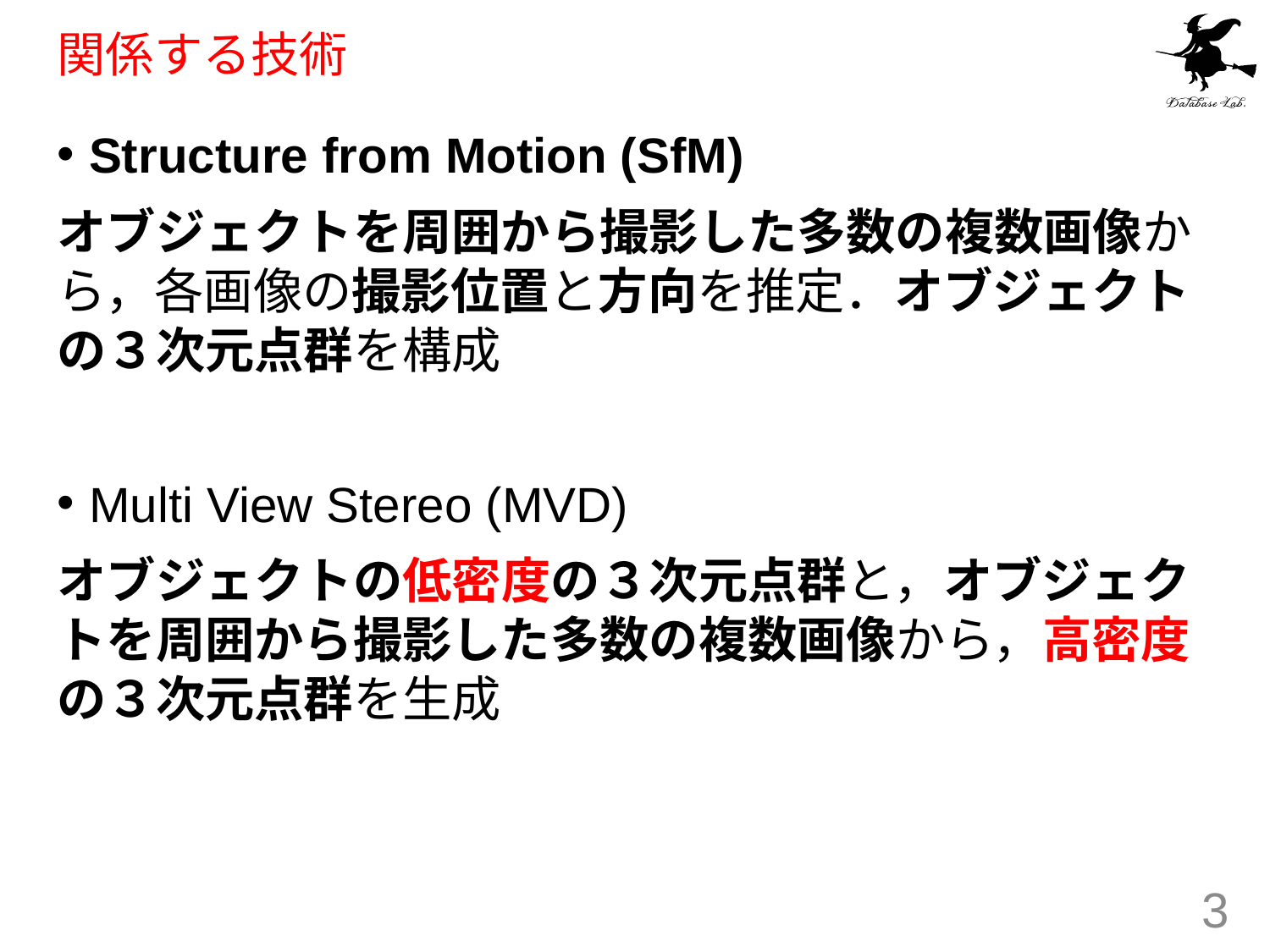

# 関係する技術
Structure from Motion (SfM)
オブジェクトを周囲から撮影した多数の複数画像から，各画像の撮影位置と方向を推定．オブジェクトの３次元点群を構成

Multi View Stereo (MVD)
オブジェクトの低密度の３次元点群と，オブジェクトを周囲から撮影した多数の複数画像から，高密度の３次元点群を生成
3